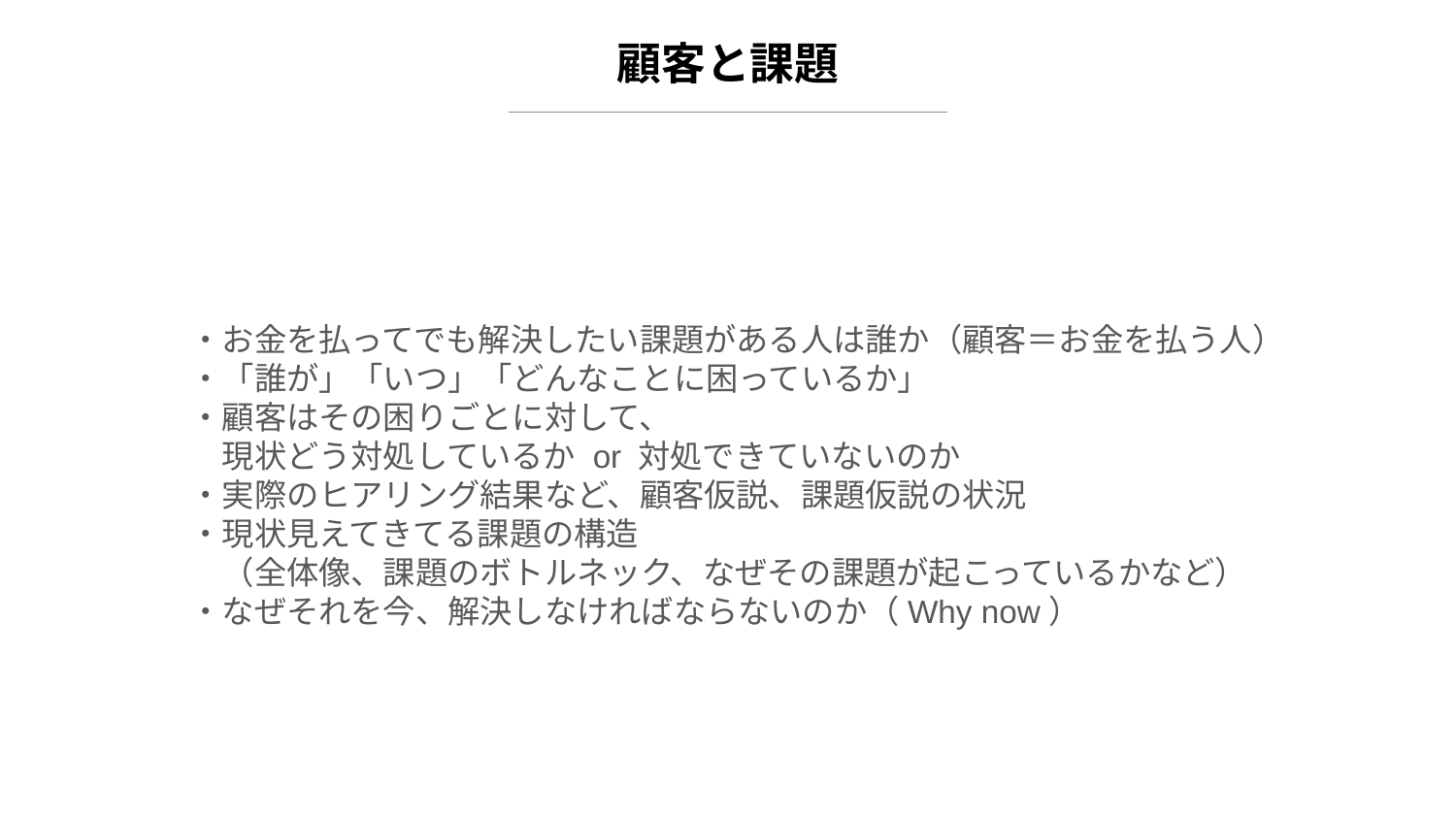

# 顧客と課題
・お金を払ってでも解決したい課題がある人は誰か（顧客＝お金を払う人）
・「誰が」「いつ」「どんなことに困っているか」
・顧客はその困りごとに対して、
　現状どう対処しているか or 対処できていないのか
・実際のヒアリング結果など、顧客仮説、課題仮説の状況
・現状見えてきてる課題の構造
　（全体像、課題のボトルネック、なぜその課題が起こっているかなど）
・なぜそれを今、解決しなければならないのか（Why now）